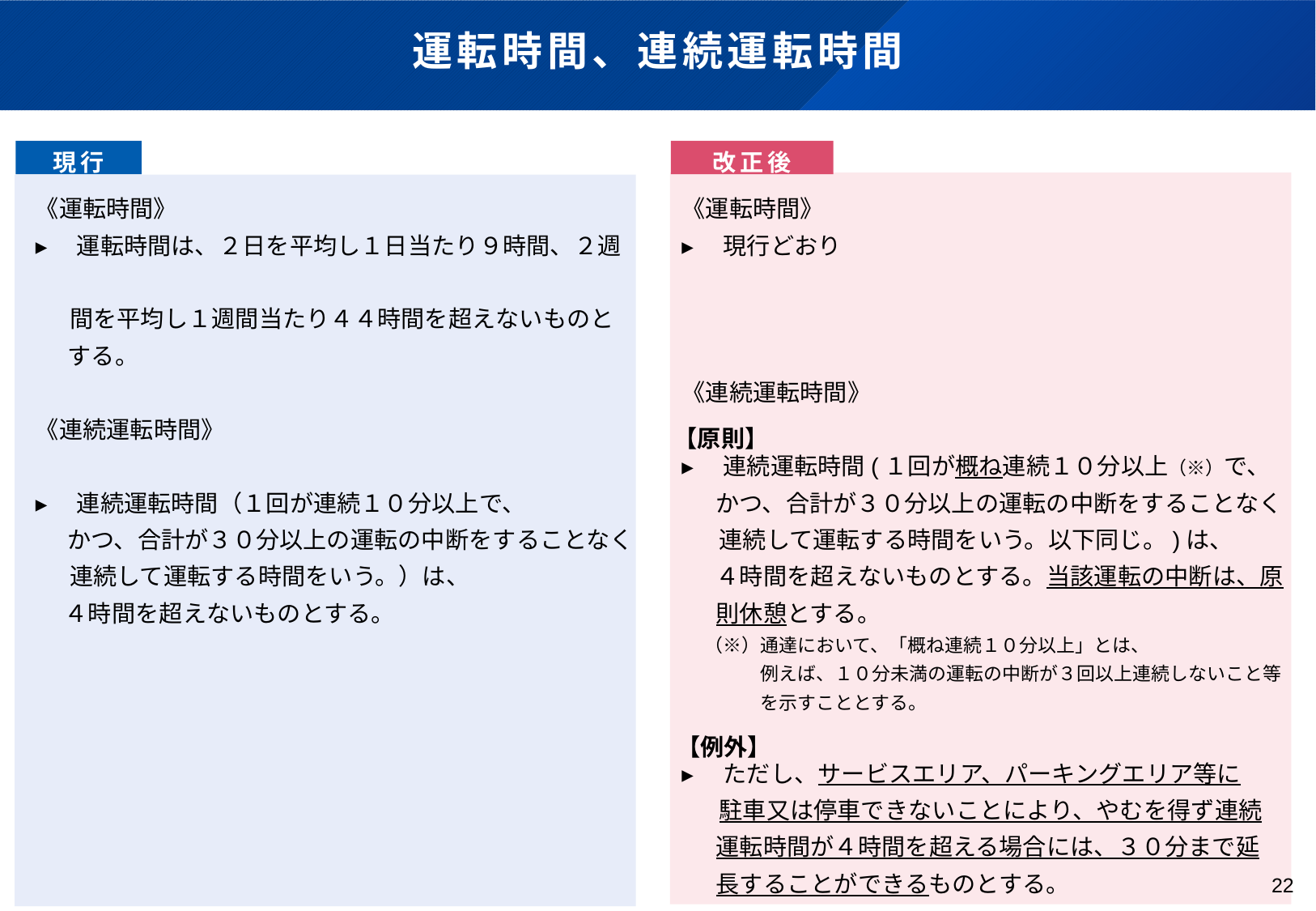

# 運転時間、連続運転時間
現行
改正後

《運転時間》
▸　運転時間は、２日を平均し１日当たり９時間、２週
　  間を平均し１週間当たり４４時間を超えないものと
     する。

《連続運転時間》

▸　連続運転時間（１回が連続１０分以上で、
     かつ、合計が３０分以上の運転の中断をすることなく
　  連続して運転する時間をいう。）は、
　 ４時間を超えないものとする。

《運転時間》
▸　現行どおり

《連続運転時間》

▸　連続運転時間(１回が概ね連続１０分以上（※）で、
　  かつ、合計が３０分以上の運転の中断をすることなく
      連続して運転する時間をいう。以下同じ。)は、
　  ４時間を超えないものとする。当該運転の中断は、原
　  則休憩とする。
　 （※）通達において、「概ね連続１０分以上」とは、
　　　　 例えば、１０分未満の運転の中断が３回以上連続しないこと等
　　　　 を示すこととする。

▸　ただし、サービスエリア、パーキングエリア等に
      駐車又は停車できないことにより、やむを得ず連続
　  運転時間が４時間を超える場合には、３０分まで延
　  長することができるものとする。

【原則】
【例外】
22